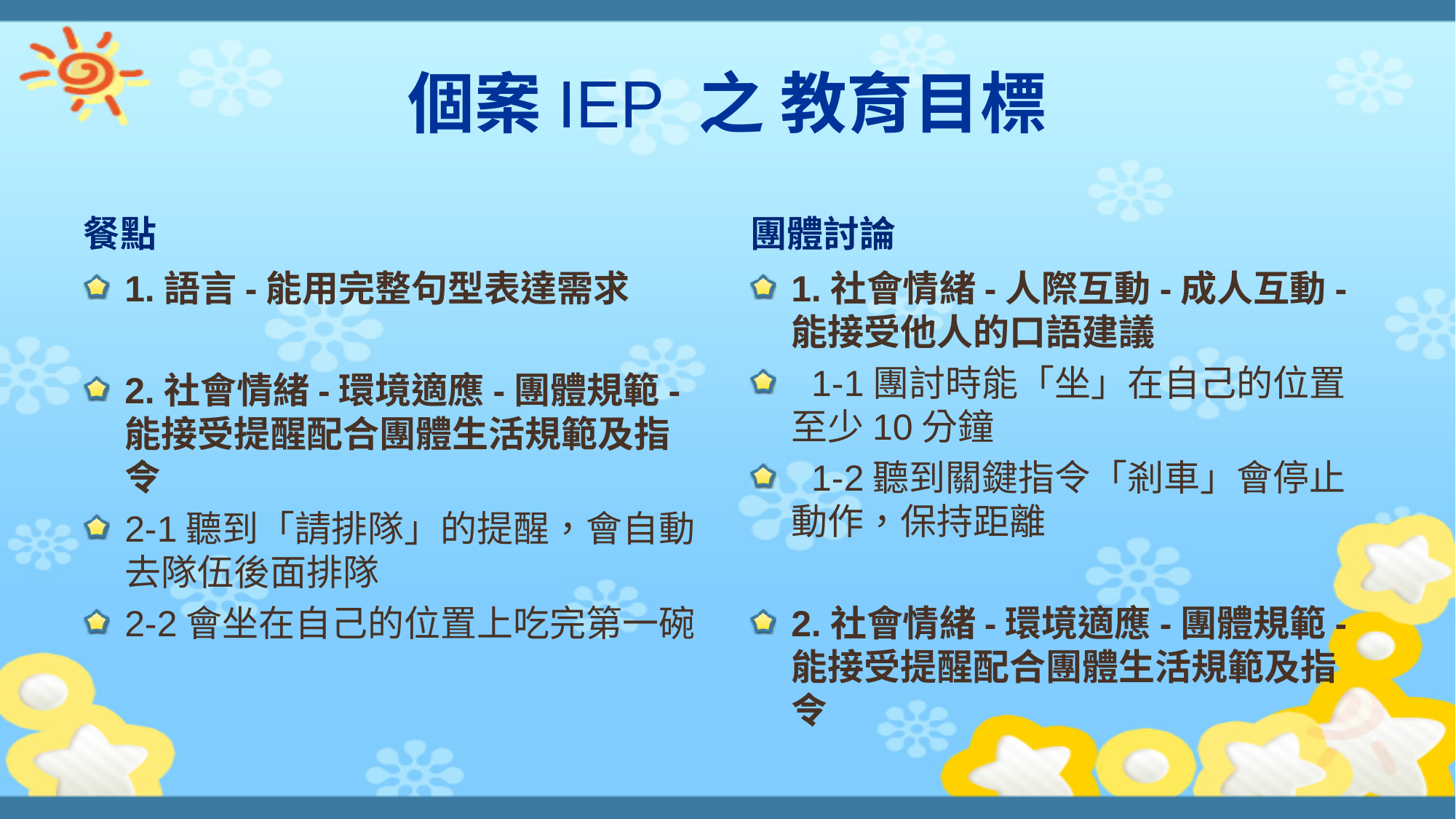

# 個案IEP 之 教育目標
餐點
團體討論
1.語言-能用完整句型表達需求

2.社會情緒-環境適應-團體規範-能接受提醒配合團體生活規範及指令
2-1聽到「請排隊」的提醒，會自動去隊伍後面排隊
2-2會坐在自己的位置上吃完第一碗
1.社會情緒-人際互動-成人互動-能接受他人的口語建議
  1-1團討時能「坐」在自己的位置至少10分鐘
  1-2聽到關鍵指令「剎車」會停止動作，保持距離

2.社會情緒-環境適應-團體規範-能接受提醒配合團體生活規範及指令